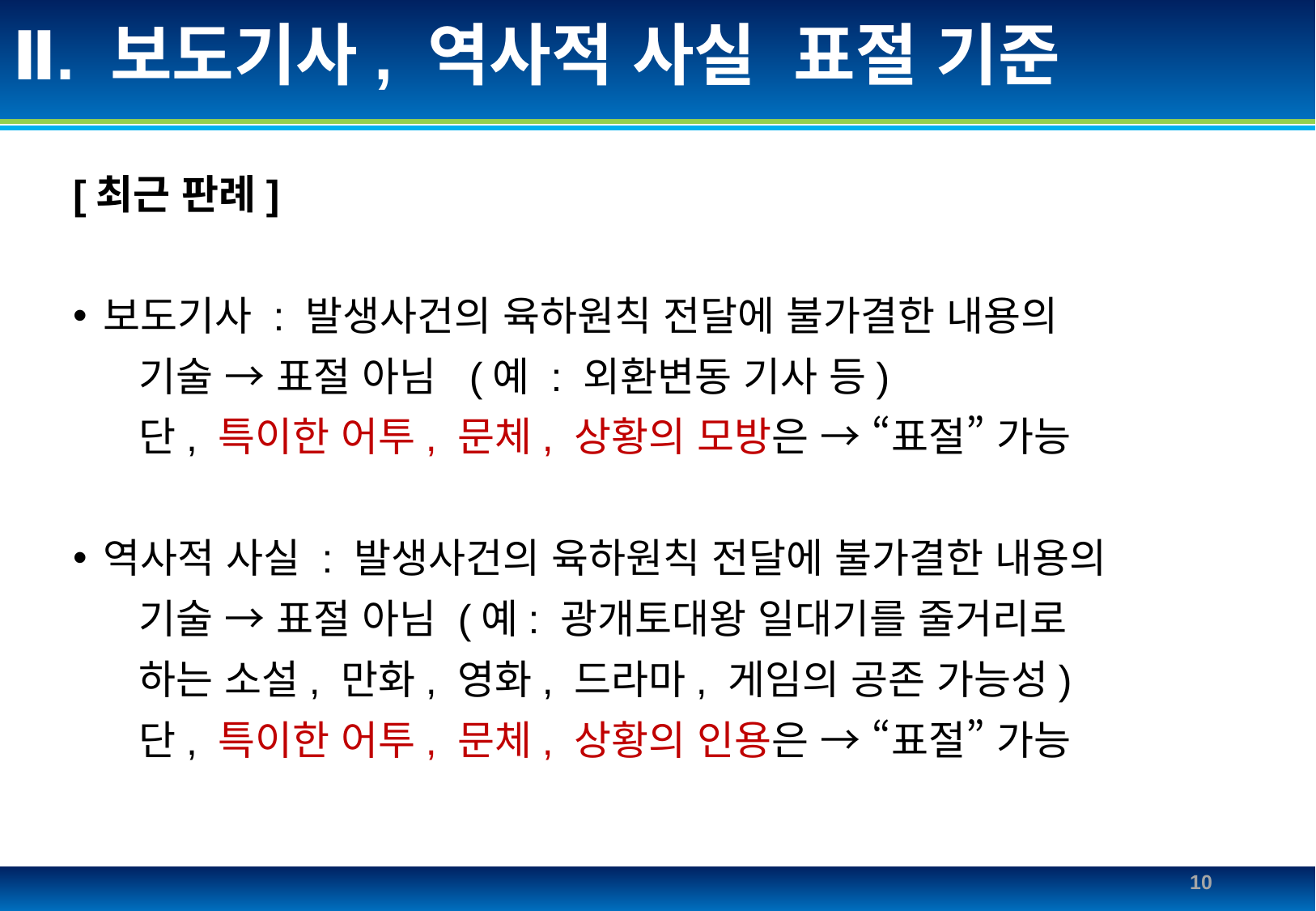

# Ⅱ. 보도기사, 역사적 사실  표절 기준
[최근 판례]

보도기사 : 발생사건의 육하원칙 전달에 불가결한 내용의
     기술 → 표절 아님  (예 : 외환변동 기사 등)
     단, 특이한 어투, 문체, 상황의 모방은 → “표절” 가능

역사적 사실 : 발생사건의 육하원칙 전달에 불가결한 내용의
     기술 → 표절 아님 (예: 광개토대왕 일대기를 줄거리로
     하는 소설, 만화, 영화, 드라마, 게임의 공존 가능성)
     단, 특이한 어투, 문체, 상황의 인용은 → “표절” 가능
10
Silla university